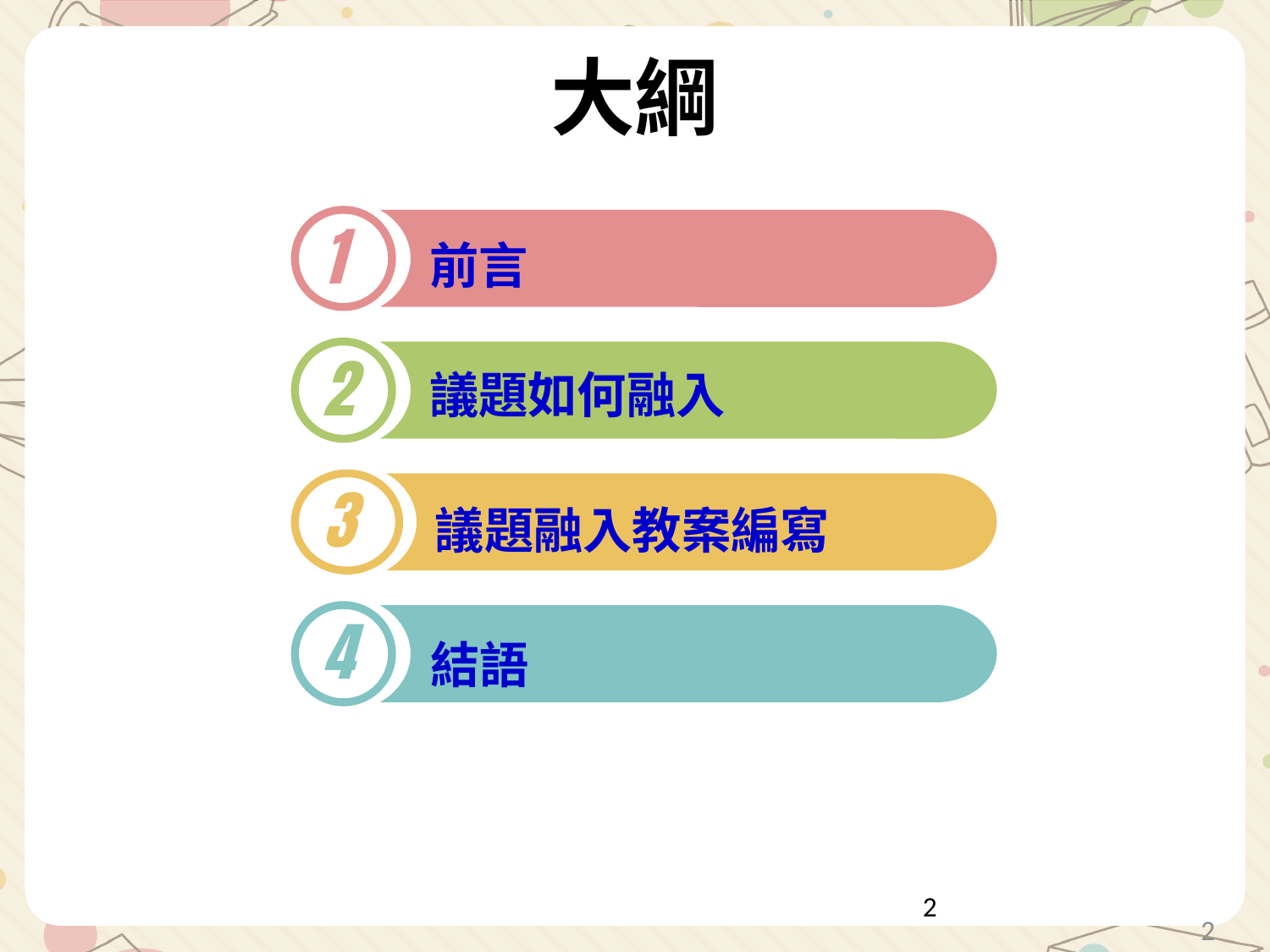

# 大綱
1

前言
2

議題如何融入
3

議題融入教案編寫
4

結語
2